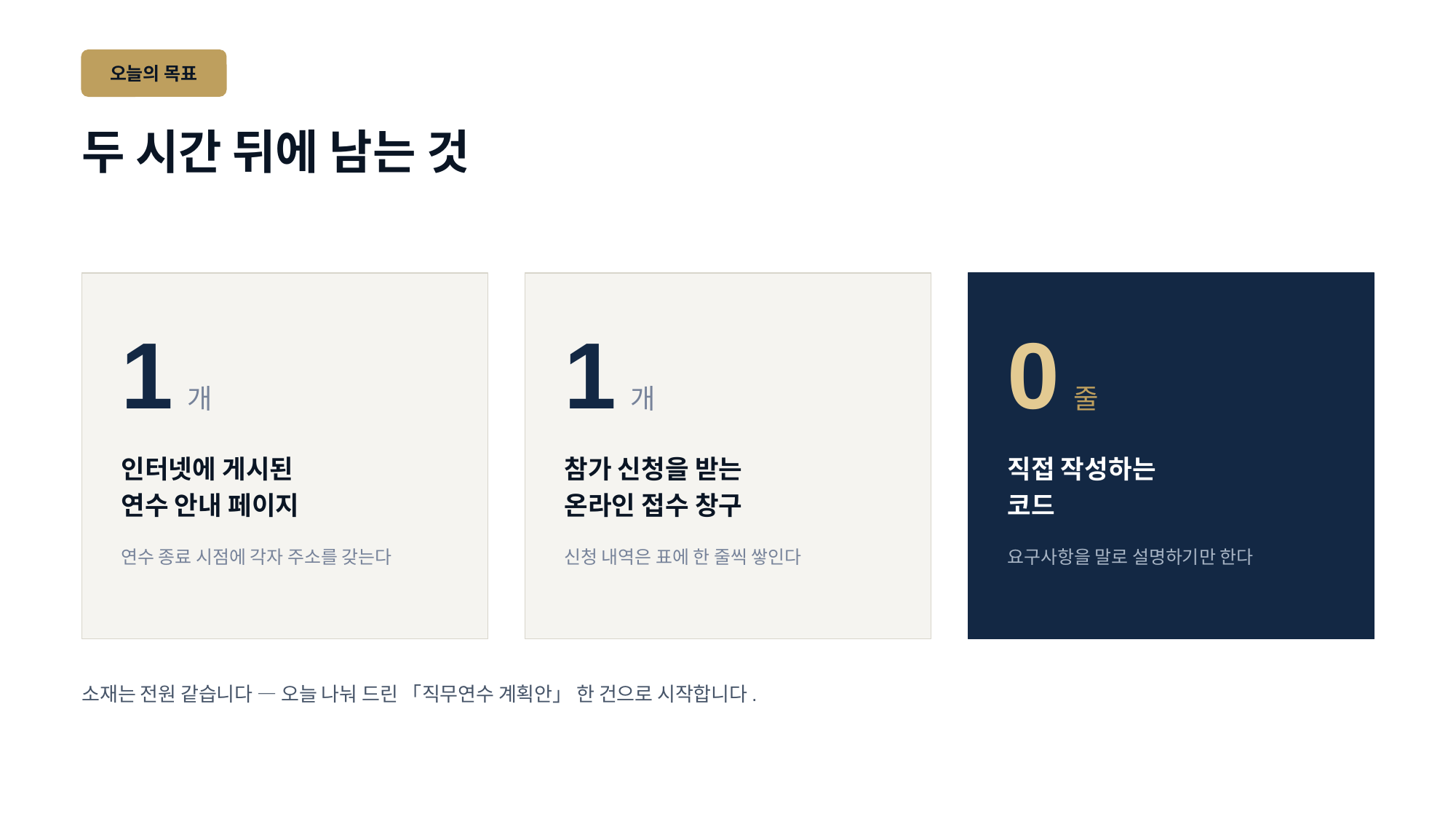

오늘의 목표
두 시간 뒤에 남는 것

1 개
1 개
0 줄
인터넷에 게시된
연수 안내 페이지
참가 신청을 받는
온라인 접수 창구
직접 작성하는
코드
연수 종료 시점에 각자 주소를 갖는다
신청 내역은 표에 한 줄씩 쌓인다
요구사항을 말로 설명하기만 한다
소재는 전원 같습니다 — 오늘 나눠 드린 「직무연수 계획안」 한 건으로 시작합니다.